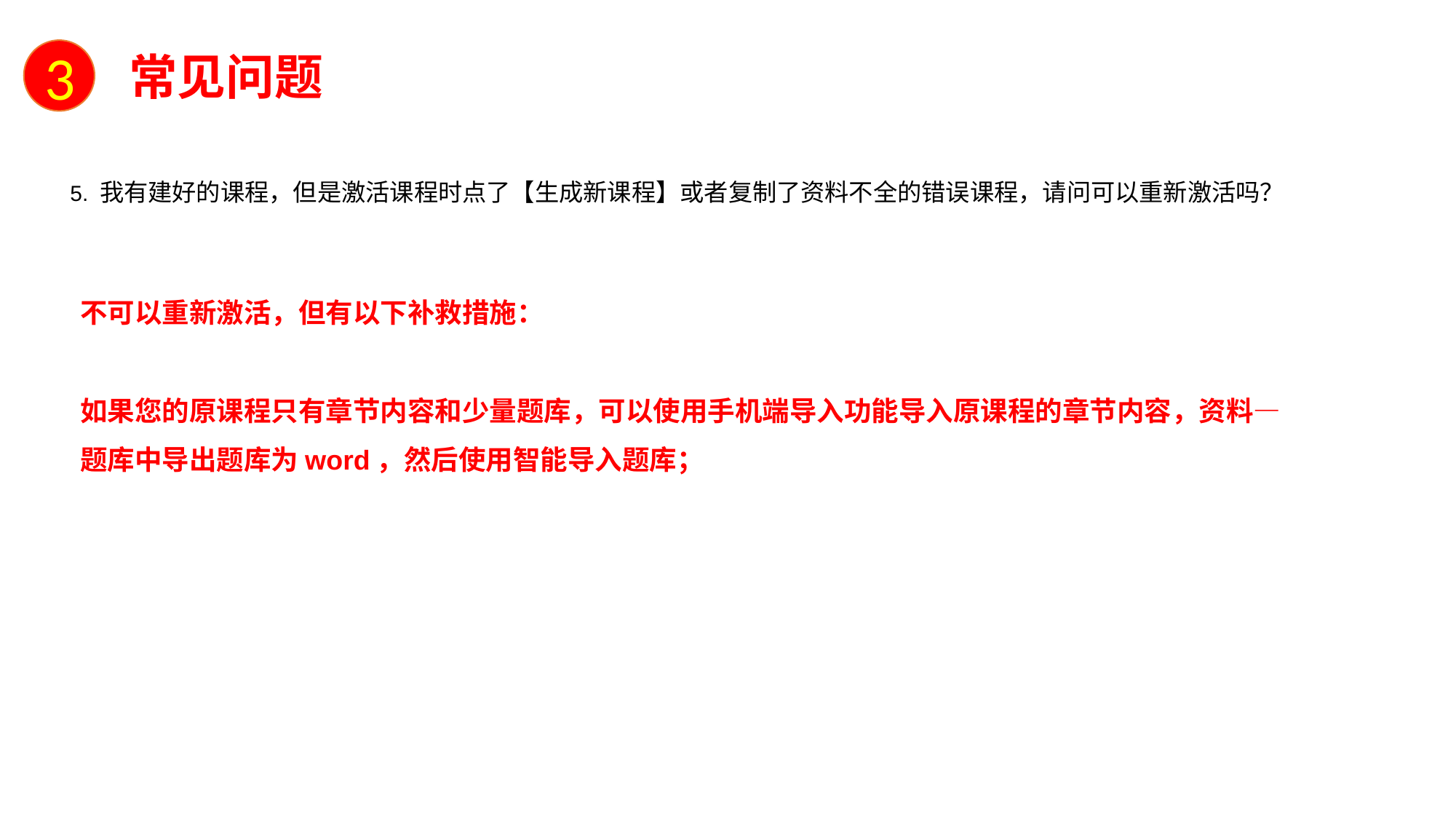

3
常见问题
# 5. 我有建好的课程，但是激活课程时点了【生成新课程】或者复制了资料不全的错误课程，请问可以重新激活吗？
不可以重新激活，但有以下补救措施：

如果您的原课程只有章节内容和少量题库，可以使用手机端导入功能导入原课程的章节内容，资料—题库中导出题库为word，然后使用智能导入题库；